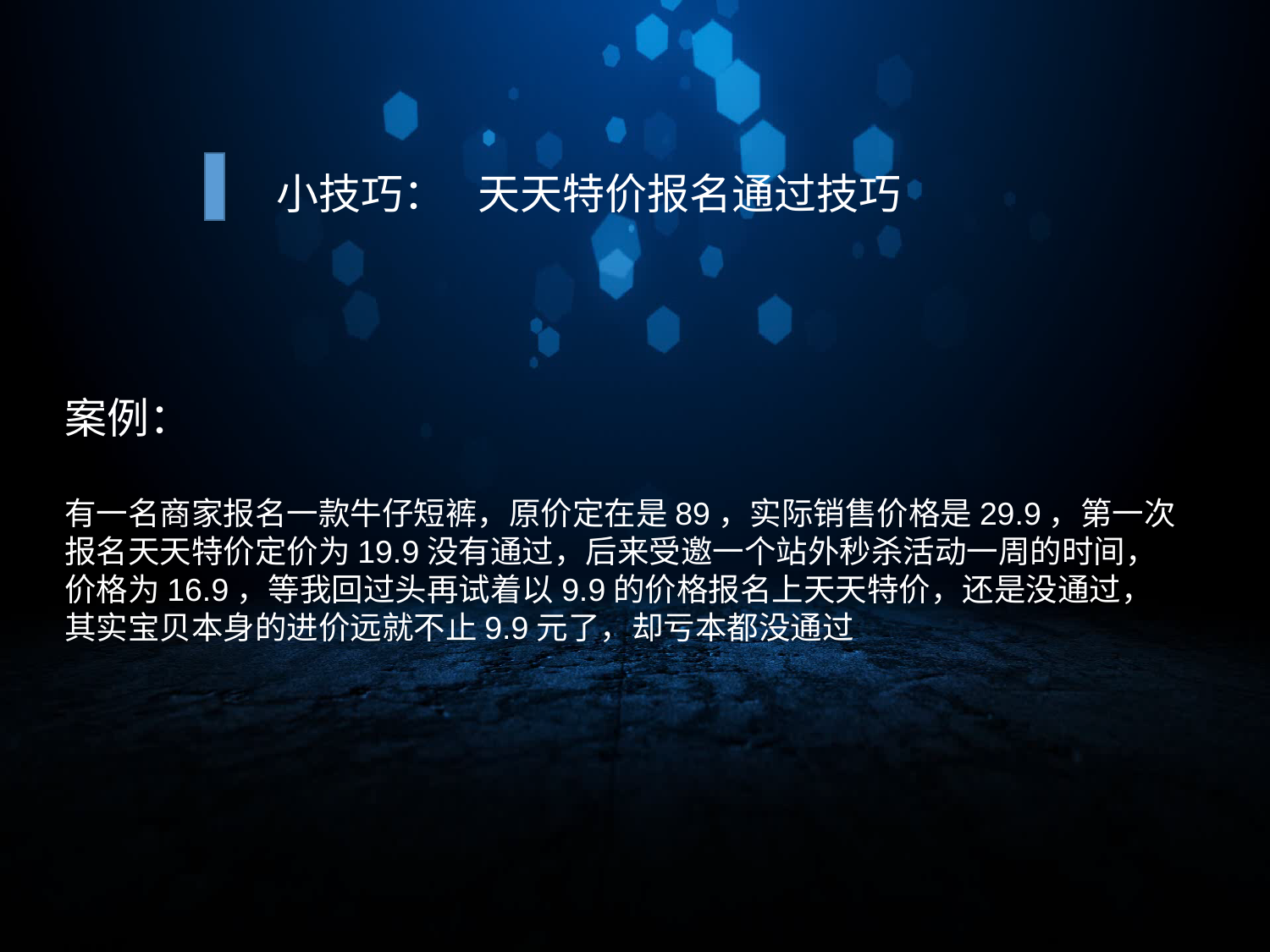

天天特价报名通过技巧
小技巧：
案例：

有一名商家报名一款牛仔短裤，原价定在是89，实际销售价格是29.9，第一次报名天天特价定价为19.9没有通过，后来受邀一个站外秒杀活动一周的时间，价格为16.9，等我回过头再试着以9.9的价格报名上天天特价，还是没通过，其实宝贝本身的进价远就不止9.9元了，却亏本都没通过